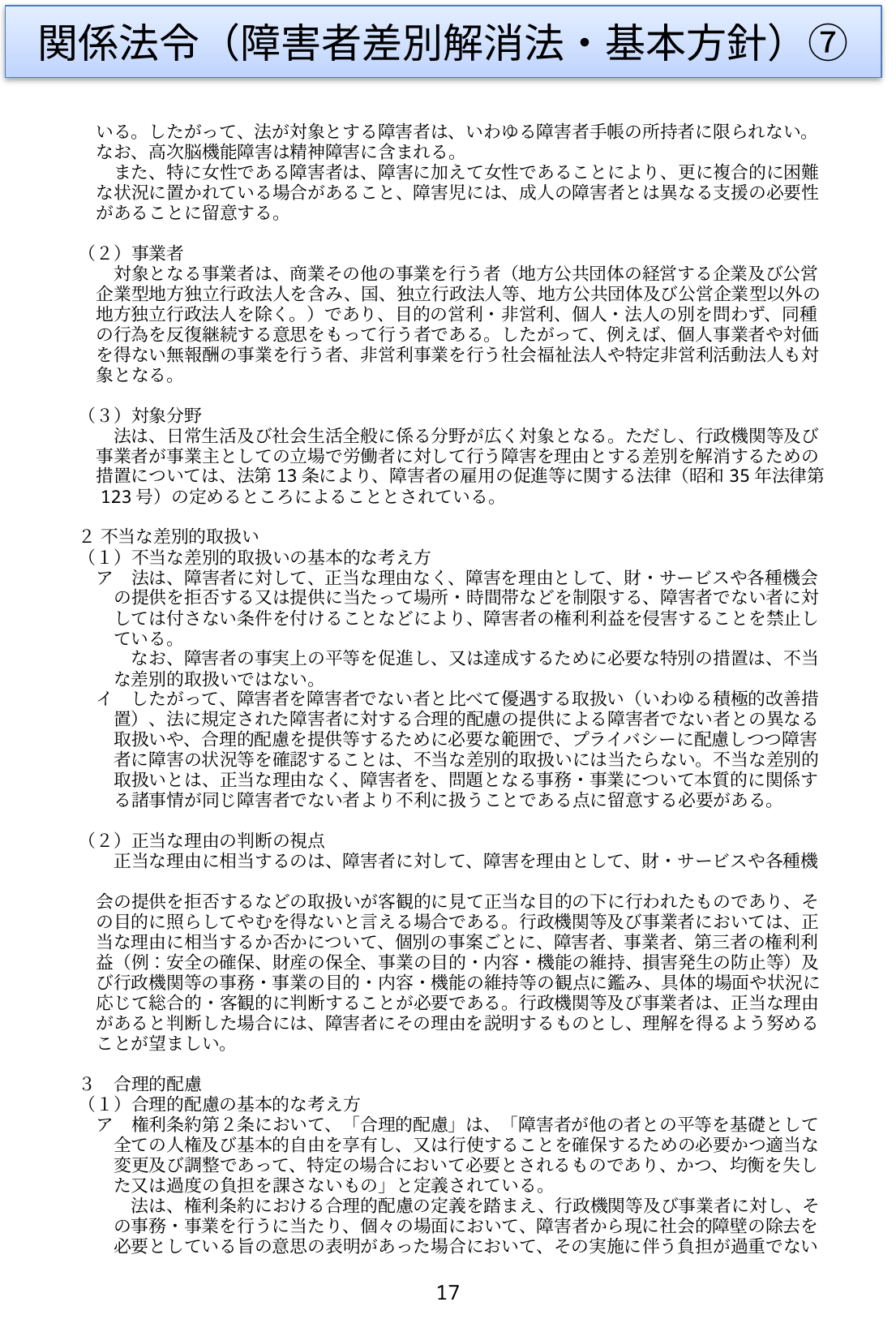

関係法令（障害者差別解消法・基本方針）⑦
　　いる。したがって、法が対象とする障害者は、いわゆる障害者手帳の所持者に限られない。
　　なお、高次脳機能障害は精神障害に含まれる。
　　　また、特に女性である障害者は、障害に加えて女性であることにより、更に複合的に困難
　　な状況に置かれている場合があること、障害児には、成人の障害者とは異なる支援の必要性
　　があることに留意する。

　（２）事業者
　　　対象となる事業者は、商業その他の事業を行う者（地方公共団体の経営する企業及び公営
　　企業型地方独立行政法人を含み、国、独立行政法人等、地方公共団体及び公営企業型以外の
　　地方独立行政法人を除く。）であり、目的の営利・非営利、個人・法人の別を問わず、同種
　　の行為を反復継続する意思をもって行う者である。したがって、例えば、個人事業者や対価
　　を得ない無報酬の事業を行う者、非営利事業を行う社会福祉法人や特定非営利活動法人も対
　　象となる。

　（３）対象分野
　　　法は、日常生活及び社会生活全般に係る分野が広く対象となる。ただし、行政機関等及び
　　事業者が事業主としての立場で労働者に対して行う障害を理由とする差別を解消するための
　　措置については、法第13条により、障害者の雇用の促進等に関する法律（昭和35年法律第
　　123号）の定めるところによることとされている。

　２ 不当な差別的取扱い
　（１）不当な差別的取扱いの基本的な考え方
　　ア　法は、障害者に対して、正当な理由なく、障害を理由として、財・サービスや各種機会
　　　の提供を拒否する又は提供に当たって場所・時間帯などを制限する、障害者でない者に対
　　　しては付さない条件を付けることなどにより、障害者の権利利益を侵害することを禁止し
　　　ている。
　　　　なお、障害者の事実上の平等を促進し、又は達成するために必要な特別の措置は、不当
　　　な差別的取扱いではない。
　　イ　したがって、障害者を障害者でない者と比べて優遇する取扱い（いわゆる積極的改善措
　　　置）、法に規定された障害者に対する合理的配慮の提供による障害者でない者との異なる
　　　取扱いや、合理的配慮を提供等するために必要な範囲で、プライバシーに配慮しつつ障害
　　　者に障害の状況等を確認することは、不当な差別的取扱いには当たらない。不当な差別的
　　　取扱いとは、正当な理由なく、障害者を、問題となる事務・事業について本質的に関係す
　　　る諸事情が同じ障害者でない者より不利に扱うことである点に留意する必要がある。

　（２）正当な理由の判断の視点
　　　正当な理由に相当するのは、障害者に対して、障害を理由として、財・サービスや各種機
　　会の提供を拒否するなどの取扱いが客観的に見て正当な目的の下に行われたものであり、そ
　　の目的に照らしてやむを得ないと言える場合である。行政機関等及び事業者においては、正
　　当な理由に相当するか否かについて、個別の事案ごとに、障害者、事業者、第三者の権利利
　　益（例：安全の確保、財産の保全、事業の目的・内容・機能の維持、損害発生の防止等）及
　　び行政機関等の事務・事業の目的・内容・機能の維持等の観点に鑑み、具体的場面や状況に
　　応じて総合的・客観的に判断することが必要である。行政機関等及び事業者は、正当な理由
　　があると判断した場合には、障害者にその理由を説明するものとし、理解を得るよう努める
　　ことが望ましい。

　３　合理的配慮
　（１）合理的配慮の基本的な考え方
　　ア　権利条約第２条において、「合理的配慮」は、「障害者が他の者との平等を基礎として
　　　全ての人権及び基本的自由を享有し、又は行使することを確保するための必要かつ適当な
　　　変更及び調整であって、特定の場合において必要とされるものであり、かつ、均衡を失し
　　　た又は過度の負担を課さないもの」と定義されている。
　　　　法は、権利条約における合理的配慮の定義を踏まえ、行政機関等及び事業者に対し、そ
　　　の事務・事業を行うに当たり、個々の場面において、障害者から現に社会的障壁の除去を
　　　必要としている旨の意思の表明があった場合において、その実施に伴う負担が過重でない
17